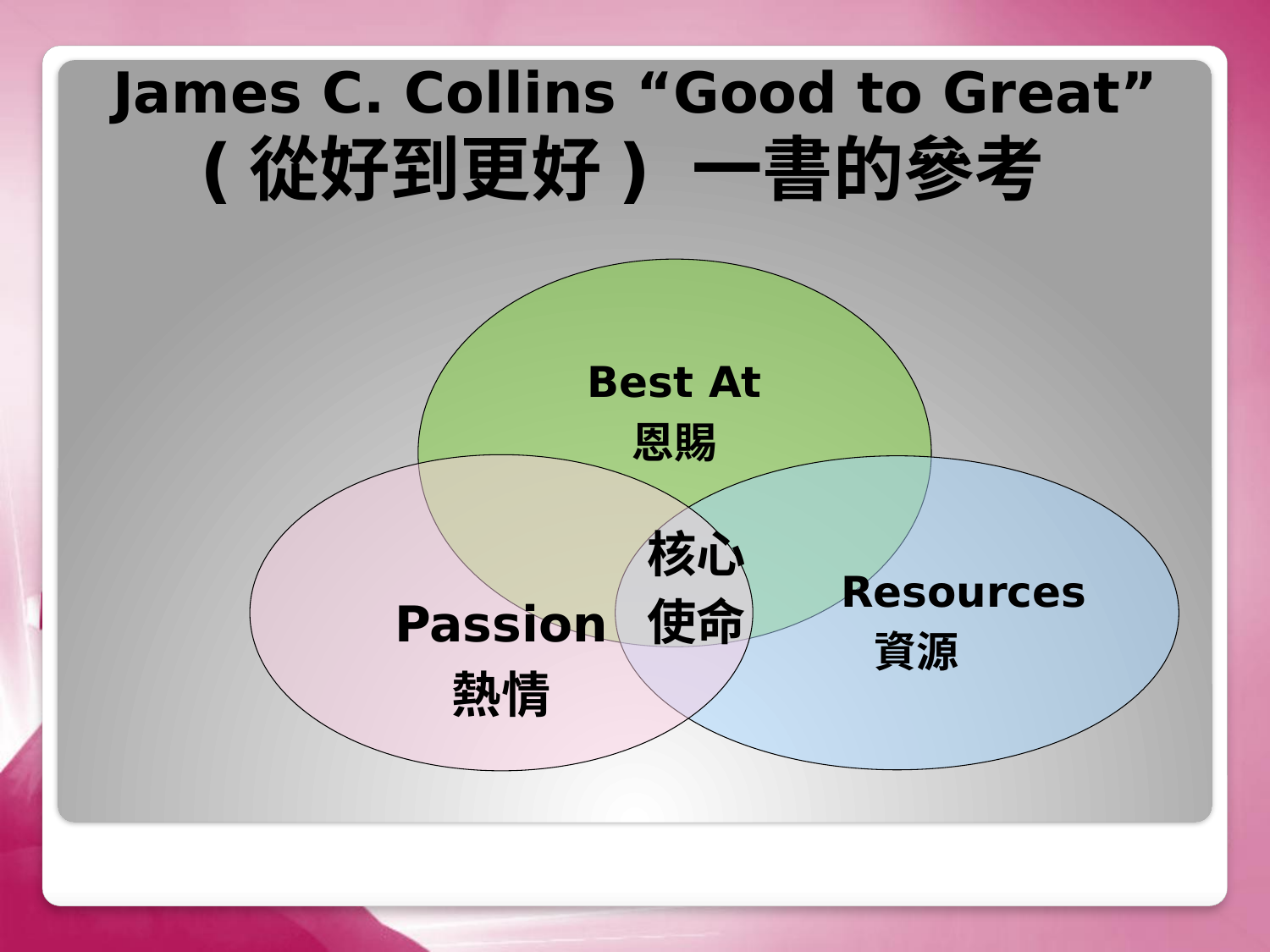

James C. Collins “Good to Great” (從好到更好) 一書的參考

Best At
恩賜
         Resources
   資源

Passion
熱情
核心使命